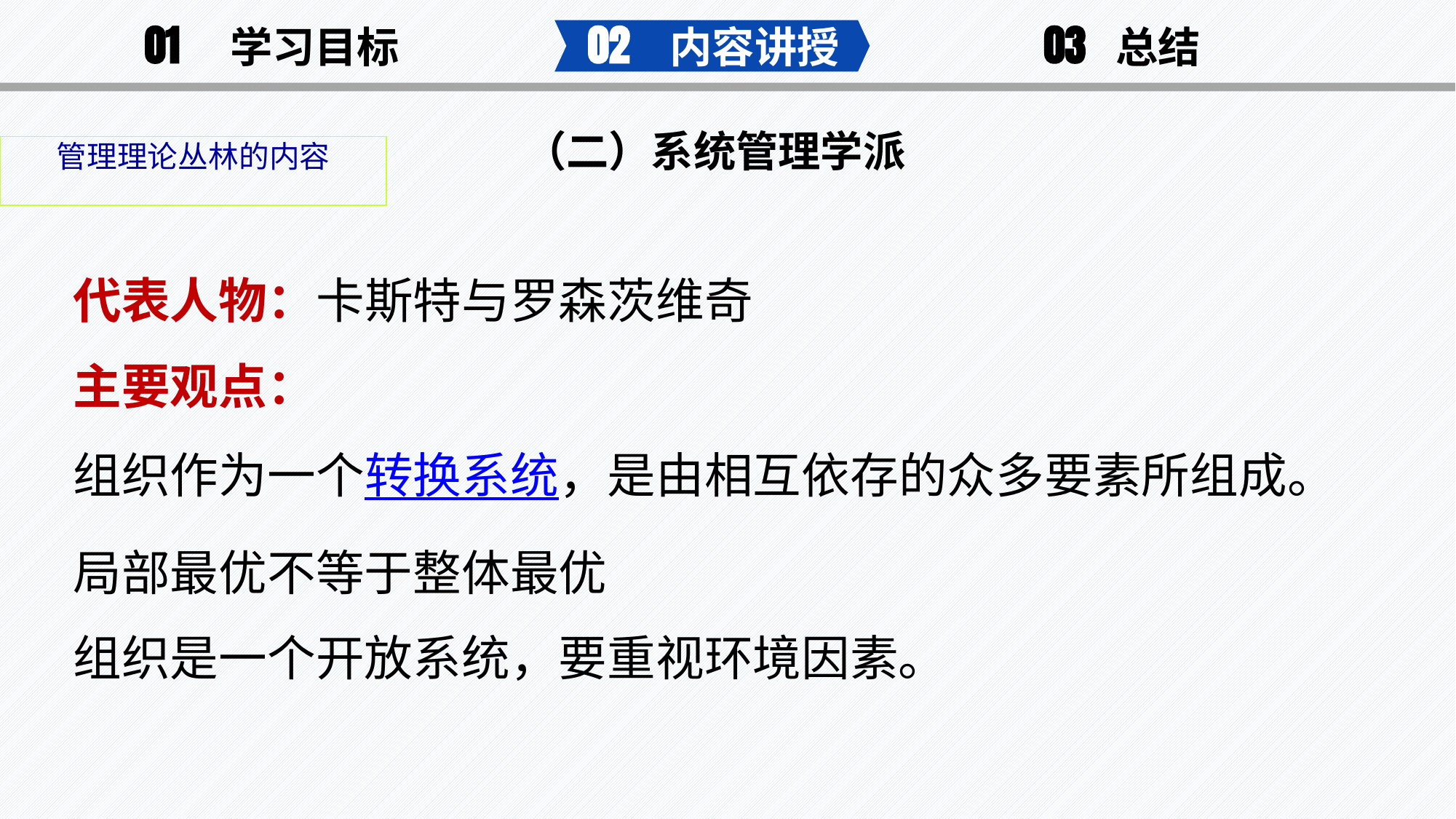

02   内容讲授
03  总结
01    学习目标

（二）系统管理学派
管理理论丛林的内容
代表人物：卡斯特与罗森茨维奇
主要观点：
组织作为一个转换系统，是由相互依存的众多要素所组成。
局部最优不等于整体最优
组织是一个开放系统，要重视环境因素。